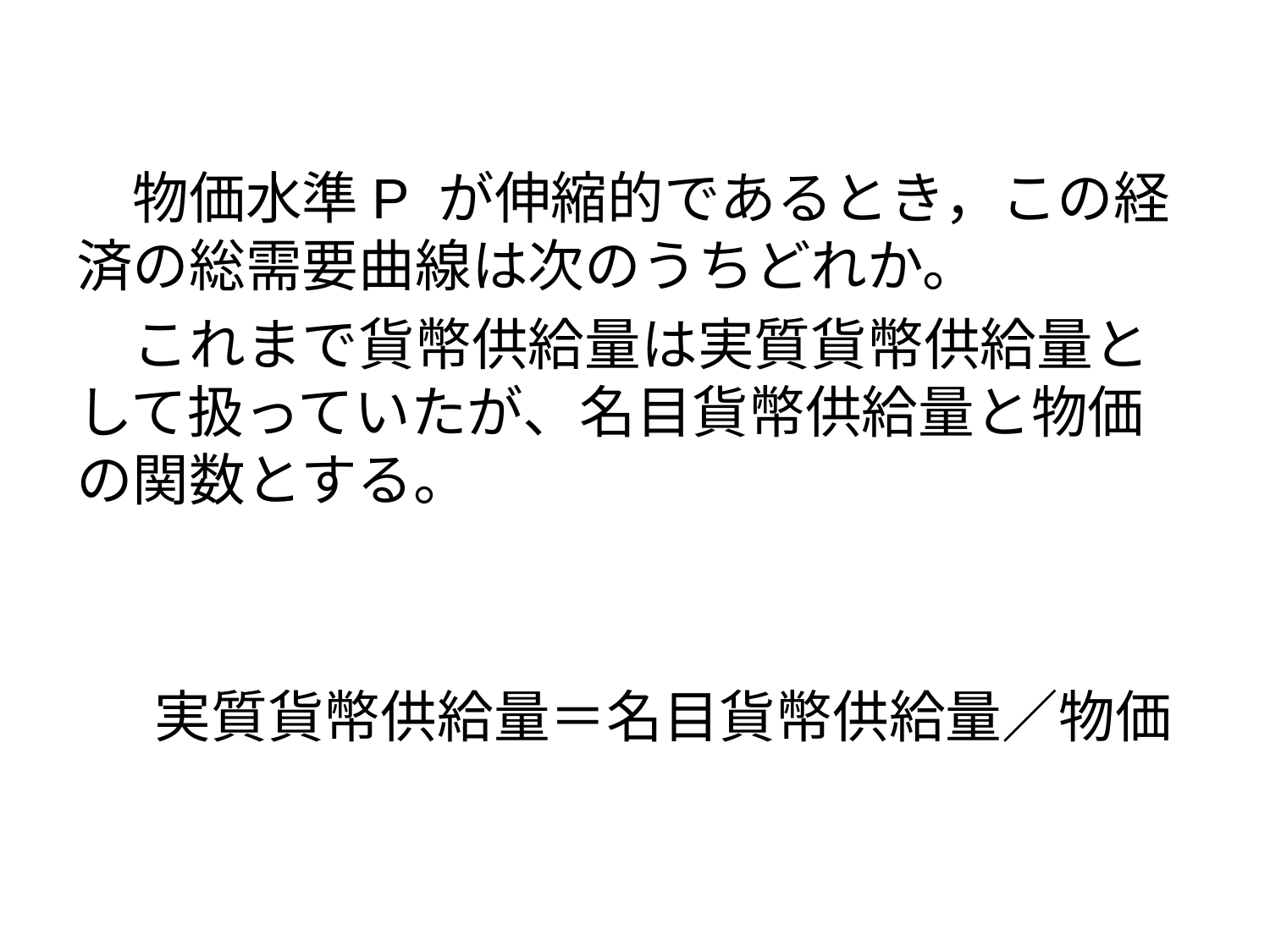

物価水準P が伸縮的であるとき，この経済の総需要曲線は次のうちどれか。
　これまで貨幣供給量は実質貨幣供給量として扱っていたが、名目貨幣供給量と物価の関数とする。

　実質貨幣供給量＝名目貨幣供給量／物価